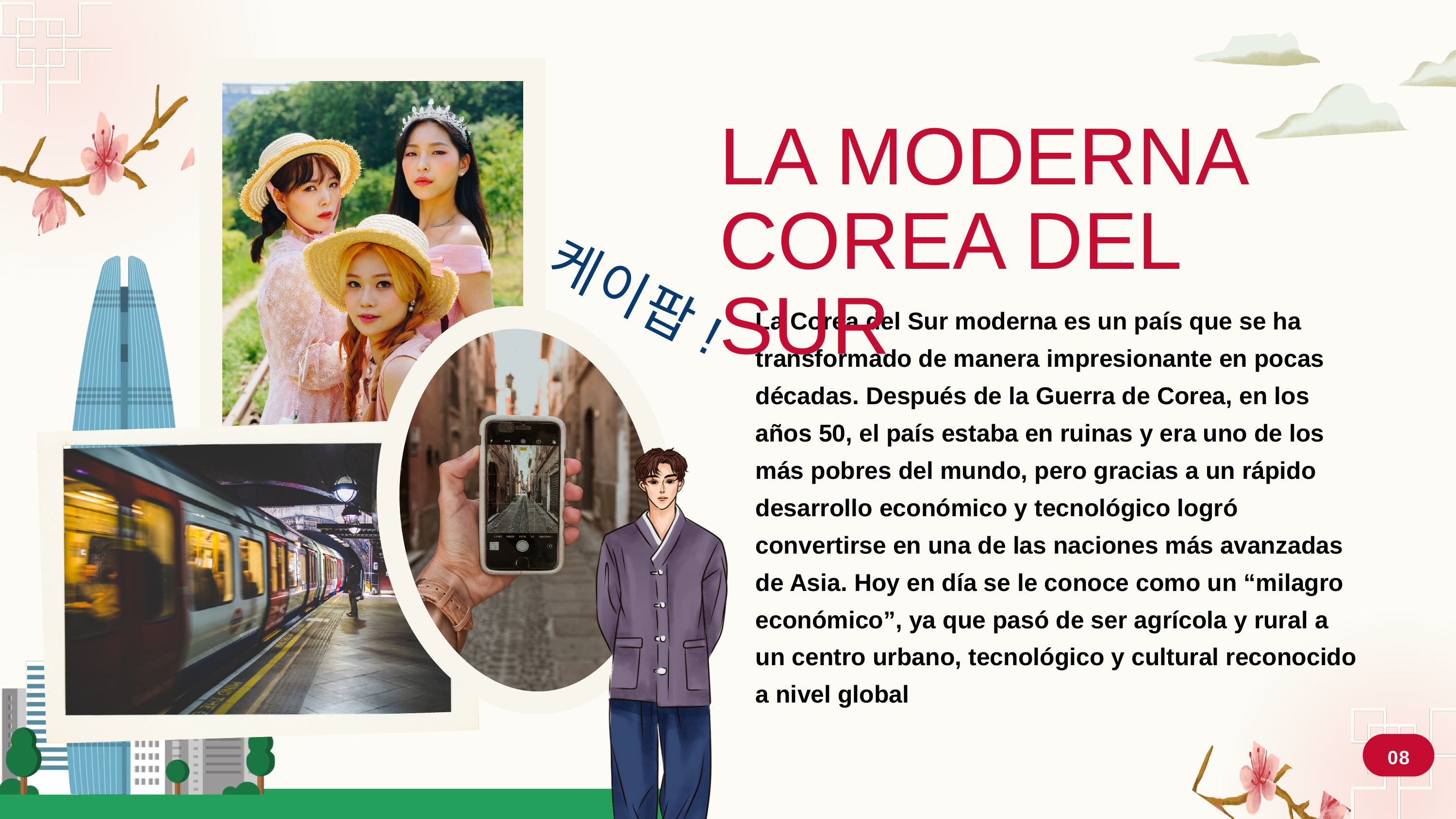

LA MODERNA COREA DEL SUR

케이팝!

La Corea del Sur moderna es un país que se ha transformado de manera impresionante en pocas décadas. Después de la Guerra de Corea, en los años 50, el país estaba en ruinas y era uno de los más pobres del mundo, pero gracias a un rápido desarrollo económico y tecnológico logró convertirse en una de las naciones más avanzadas de Asia. Hoy en día se le conoce como un “milagro económico”, ya que pasó de ser agrícola y rural a un centro urbano, tecnológico y cultural reconocido a nivel global

08